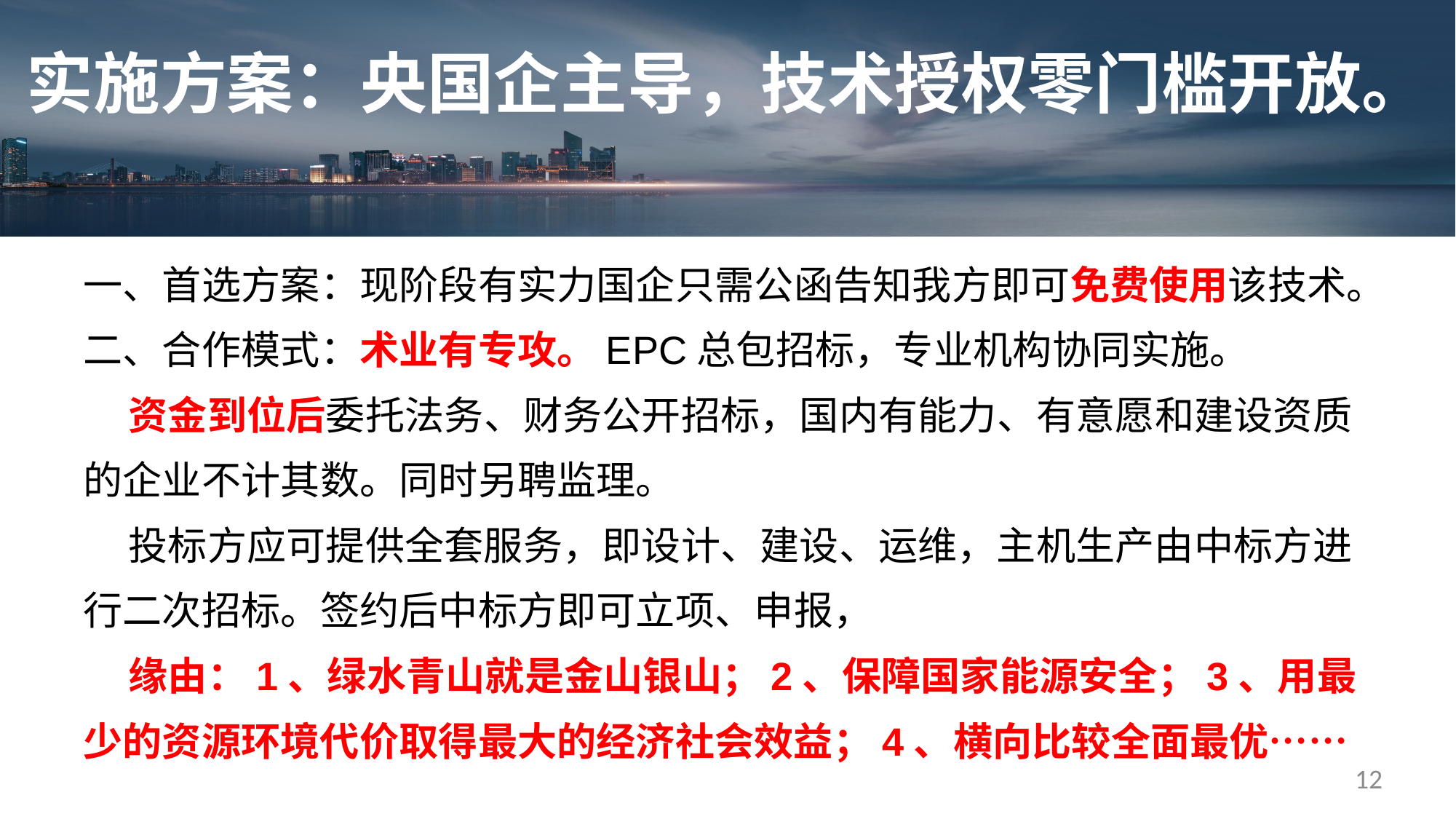

实施方案：央国企主导，技术授权零门槛开放。
一、首选方案：现阶段有实力国企只需公函告知我方即可免费使用该技术。
二、合作模式：术业有专攻。EPC总包招标，专业机构协同实施。
    资金到位后委托法务、财务公开招标，国内有能力、有意愿和建设资质的企业不计其数。同时另聘监理。
    投标方应可提供全套服务，即设计、建设、运维，主机生产由中标方进行二次招标。签约后中标方即可立项、申报，
    缘由：1、绿水青山就是金山银山；2、保障国家能源安全；3、用最少的资源环境代价取得最大的经济社会效益；4、横向比较全面最优……
12